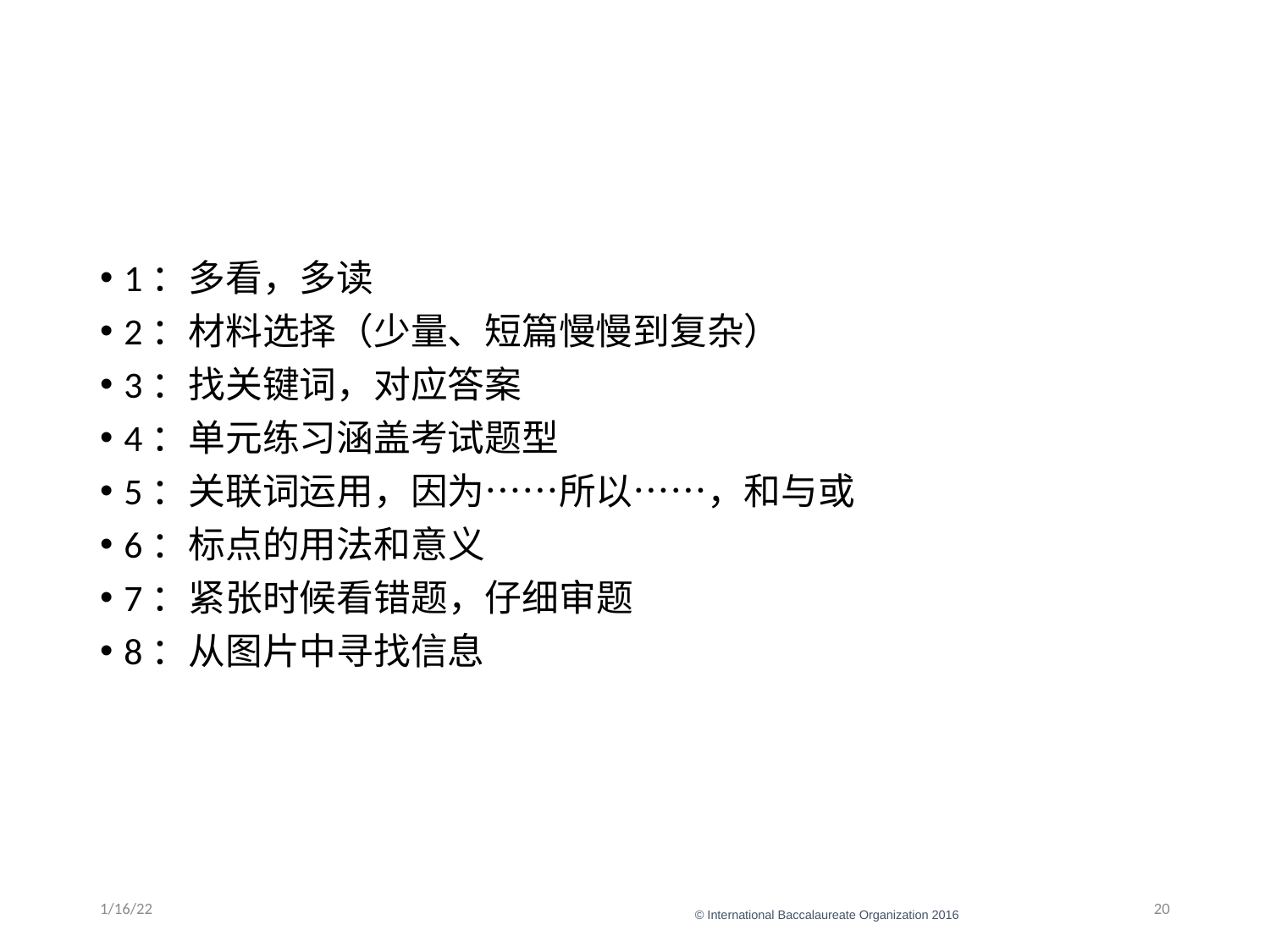

#
1：多看，多读
2：材料选择（少量、短篇慢慢到复杂）
3：找关键词，对应答案
4：单元练习涵盖考试题型
5：关联词运用，因为⋯⋯所以⋯⋯，和与或
6：标点的用法和意义
7：紧张时候看错题，仔细审题
8：从图片中寻找信息

1/16/22
20